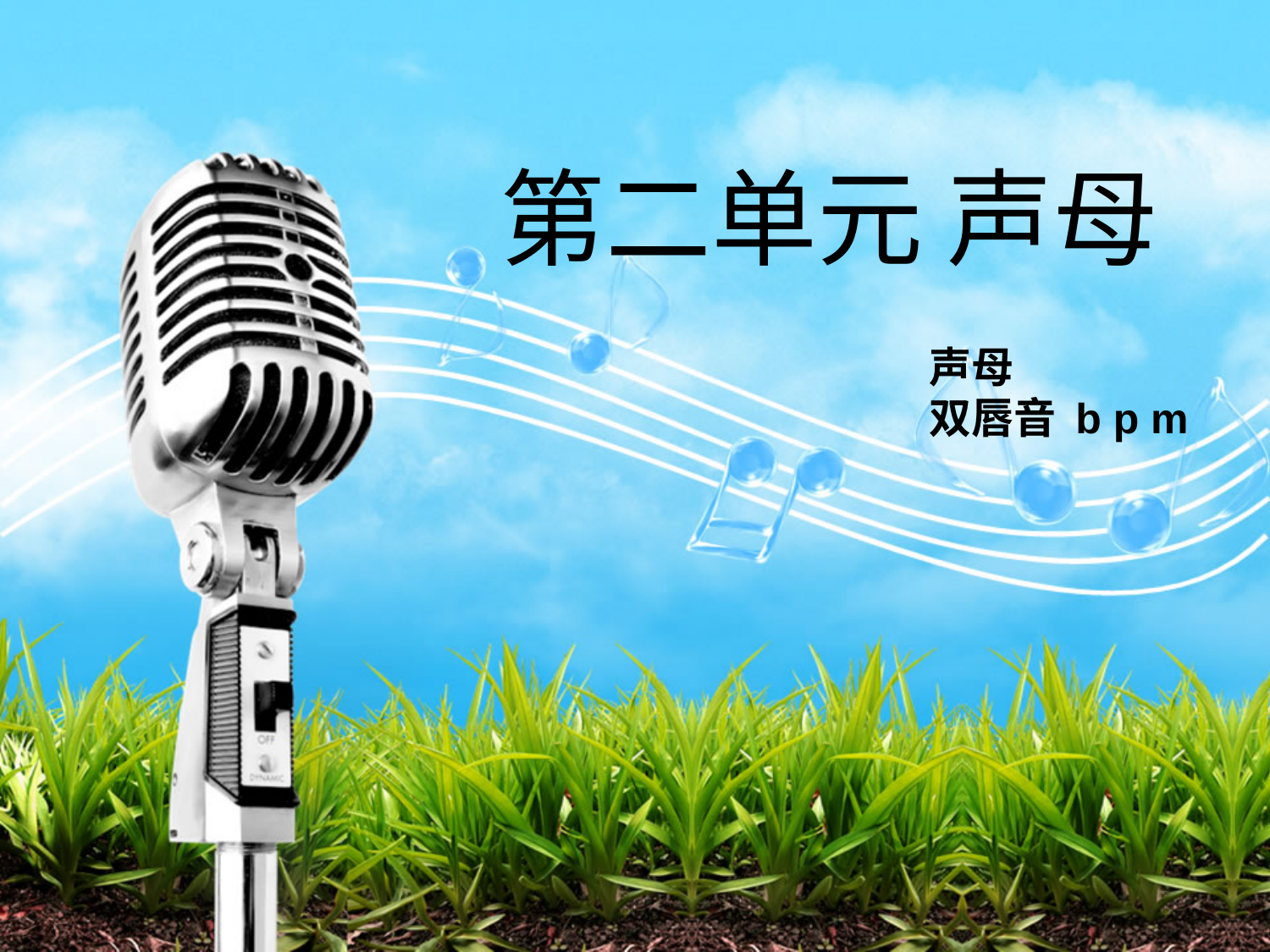

第二单元 声母
声母
双唇音 b p m